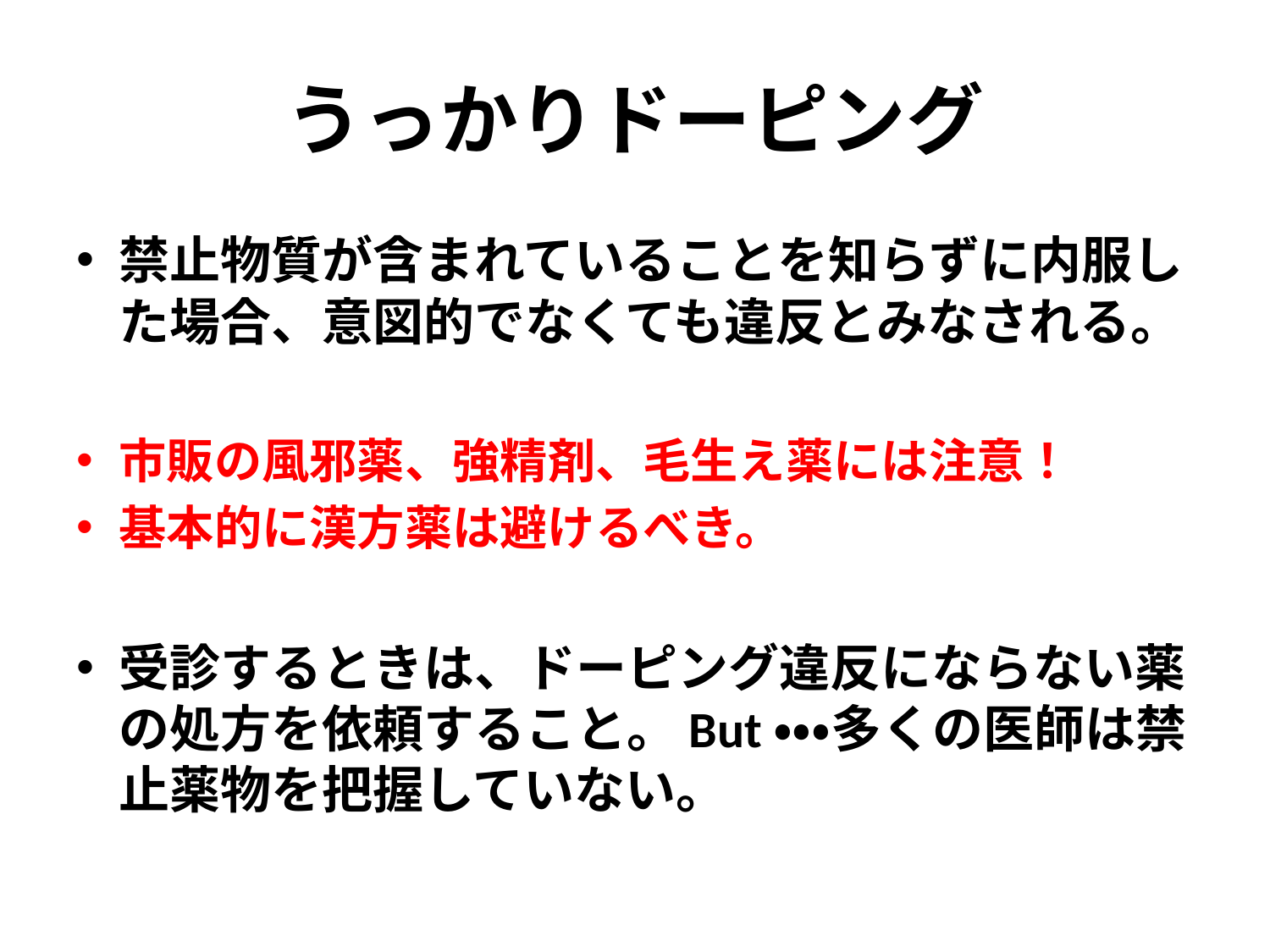

# うっかりドーピング
禁止物質が含まれていることを知らずに内服した場合、意図的でなくても違反とみなされる。

市販の風邪薬、強精剤、毛生え薬には注意！
基本的に漢方薬は避けるべき。

受診するときは、ドーピング違反にならない薬の処方を依頼すること。But・・・多くの医師は禁止薬物を把握していない。